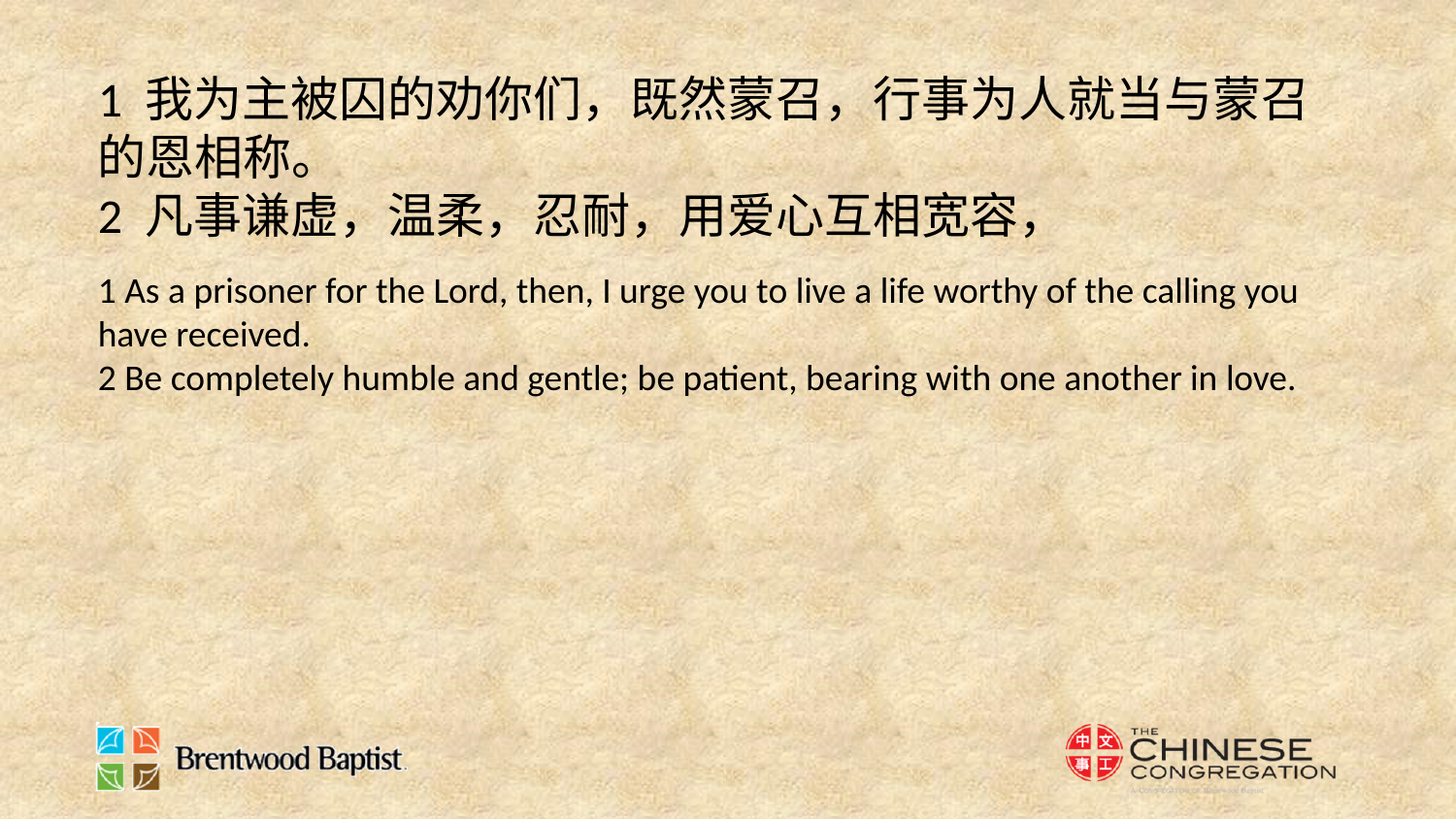

1 我为主被囚的劝你们，既然蒙召，行事为人就当与蒙召的恩相称。
2 凡事谦虚，温柔，忍耐，用爱心互相宽容，

1 As a prisoner for the Lord, then, I urge you to live a life worthy of the calling you have received.
2 Be completely humble and gentle; be patient, bearing with one another in love.